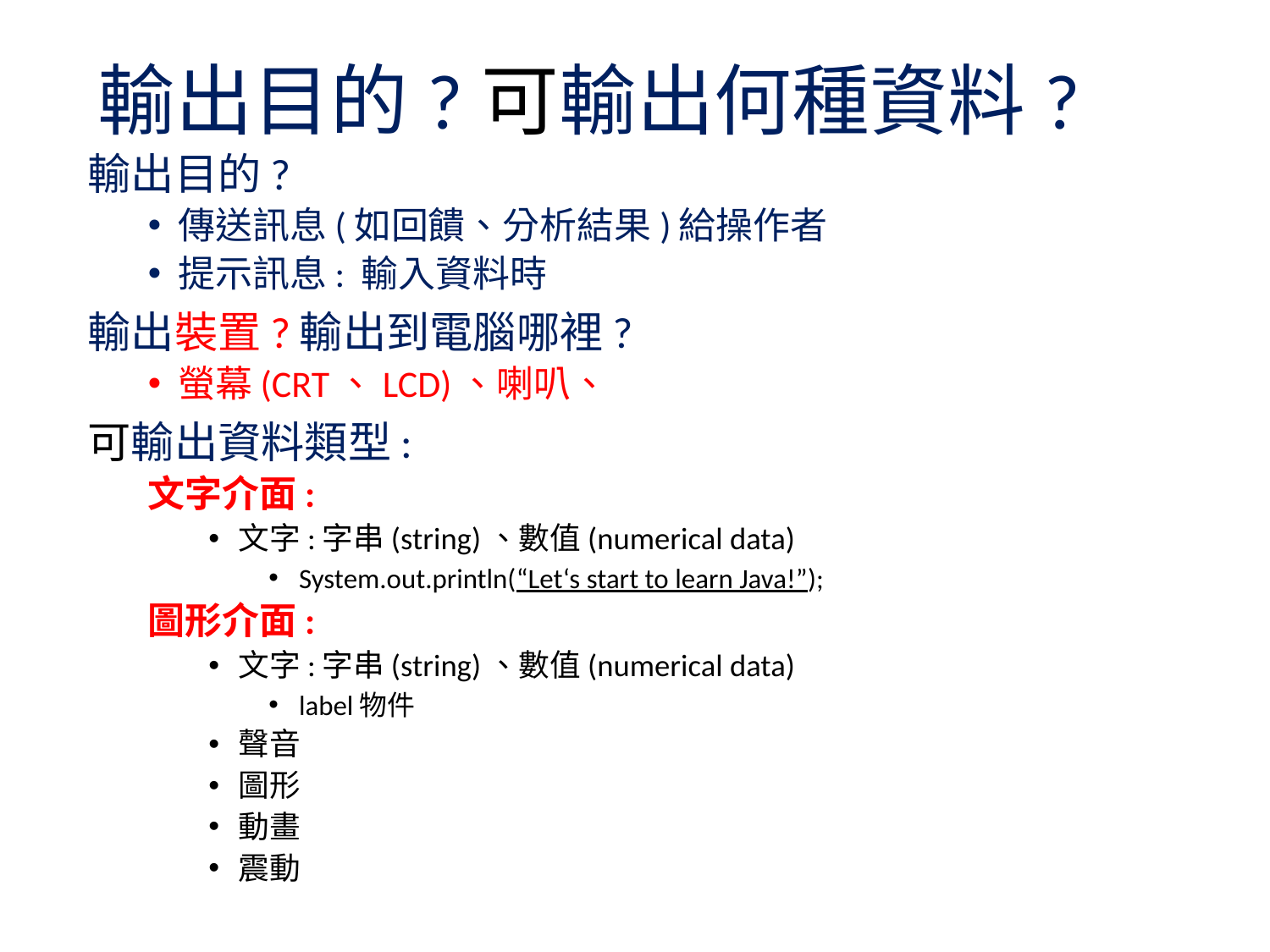

# 輸出目的?可輸出何種資料?
輸出目的?
傳送訊息(如回饋、分析結果)給操作者
提示訊息: 輸入資料時
輸出裝置?輸出到電腦哪裡?
螢幕(CRT、LCD)、喇叭、
可輸出資料類型:
文字介面:
文字:字串(string)、數值(numerical data)
System.out.println(“Let‘s start to learn Java!”);
圖形介面:
文字:字串(string)、數值(numerical data)
label物件
聲音
圖形
動畫
震動